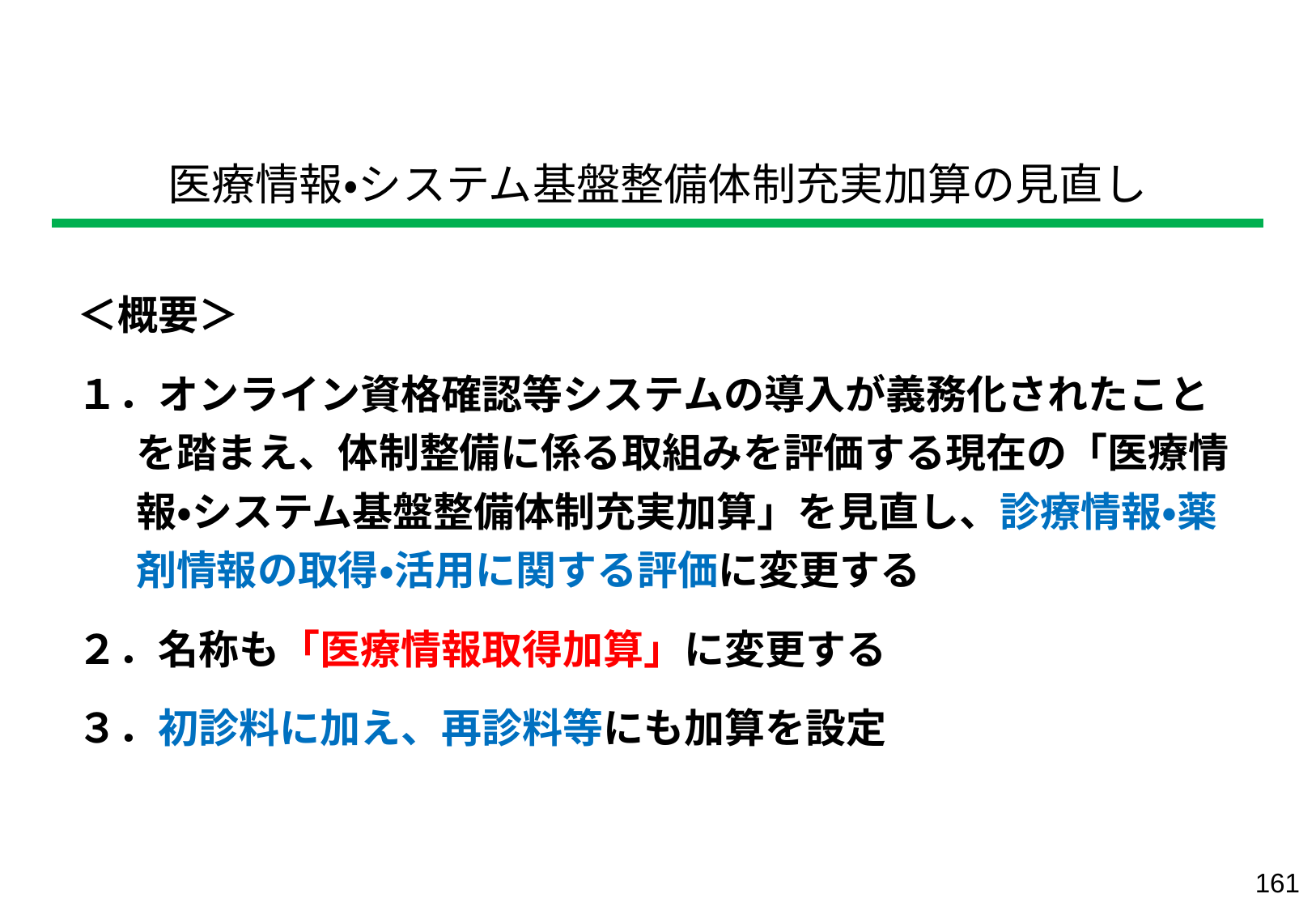

| 医療情報・システム基盤整備体制充実加算の見直し |
| --- |
| ＜概要＞ １．オンライン資格確認等システムの導入が義務化されたことを踏まえ、体制整備に係る取組みを評価する現在の「医療情報・システム基盤整備体制充実加算」を見直し、診療情報・薬剤情報の取得・活用に関する評価に変更する ２．名称も「医療情報取得加算」に変更する ３．初診料に加え、再診料等にも加算を設定 |
| --- |
161